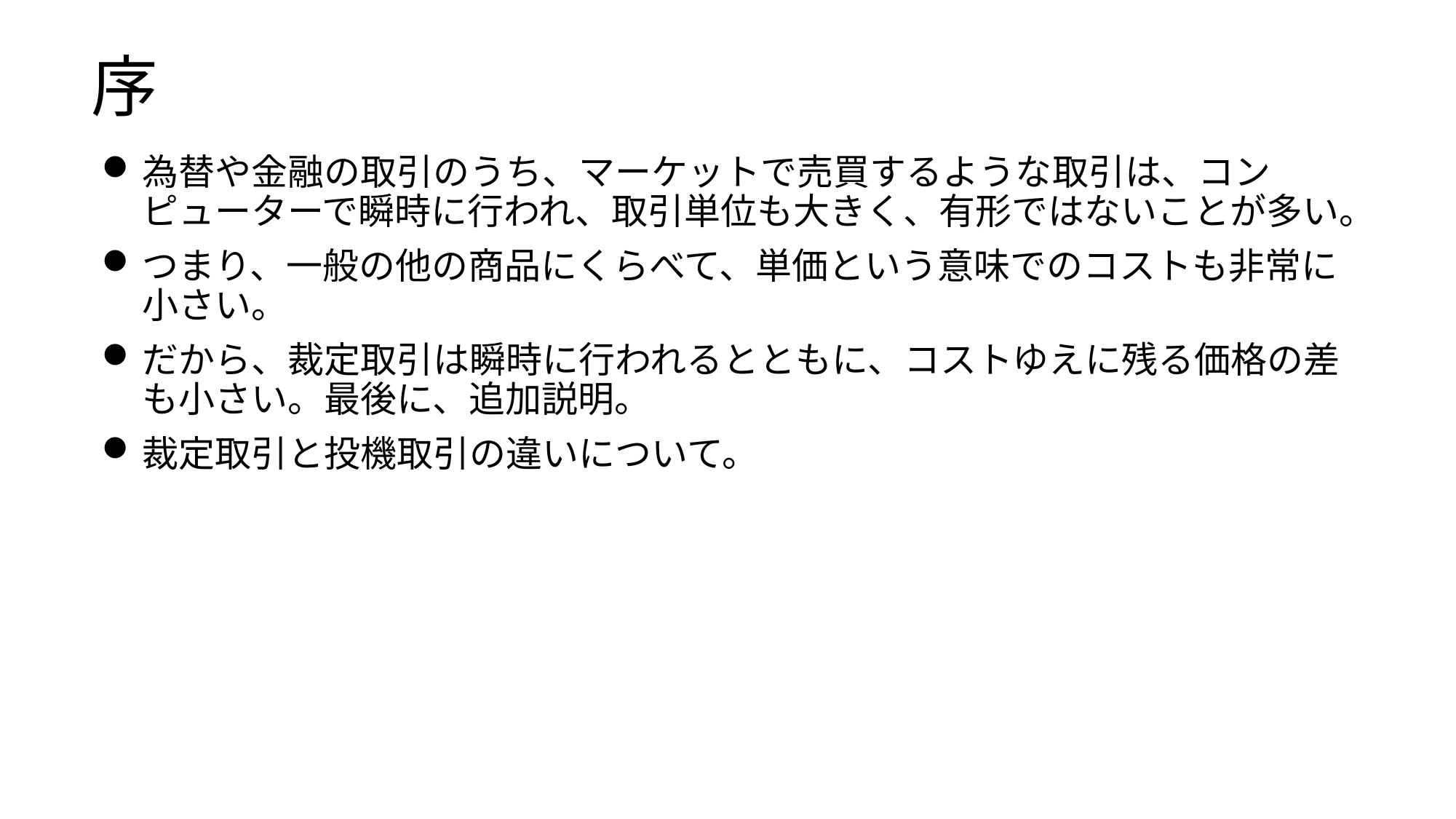

# 序
為替や金融の取引のうち、マーケットで売買するような取引は、コンピューターで瞬時に行われ、取引単位も大きく、有形ではないことが多い。
つまり、一般の他の商品にくらべて、単価という意味でのコストも非常に小さい。
だから、裁定取引は瞬時に行われるとともに、コストゆえに残る価格の差も小さい。最後に、追加説明。
裁定取引と投機取引の違いについて。